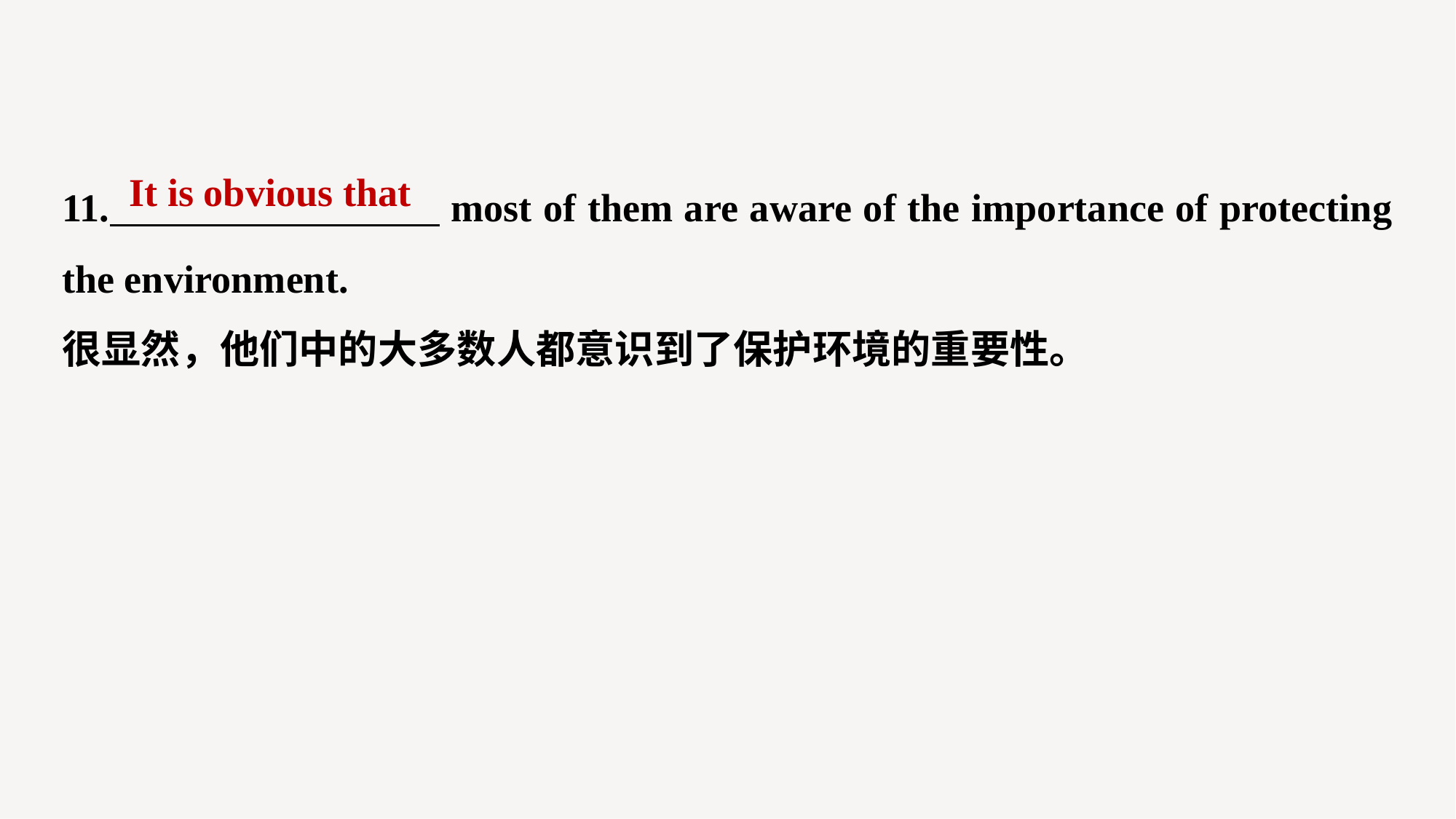

11.                              most of them are aware of the importance of protecting the environment.
很显然，他们中的大多数人都意识到了保护环境的重要性。
It is obvious that